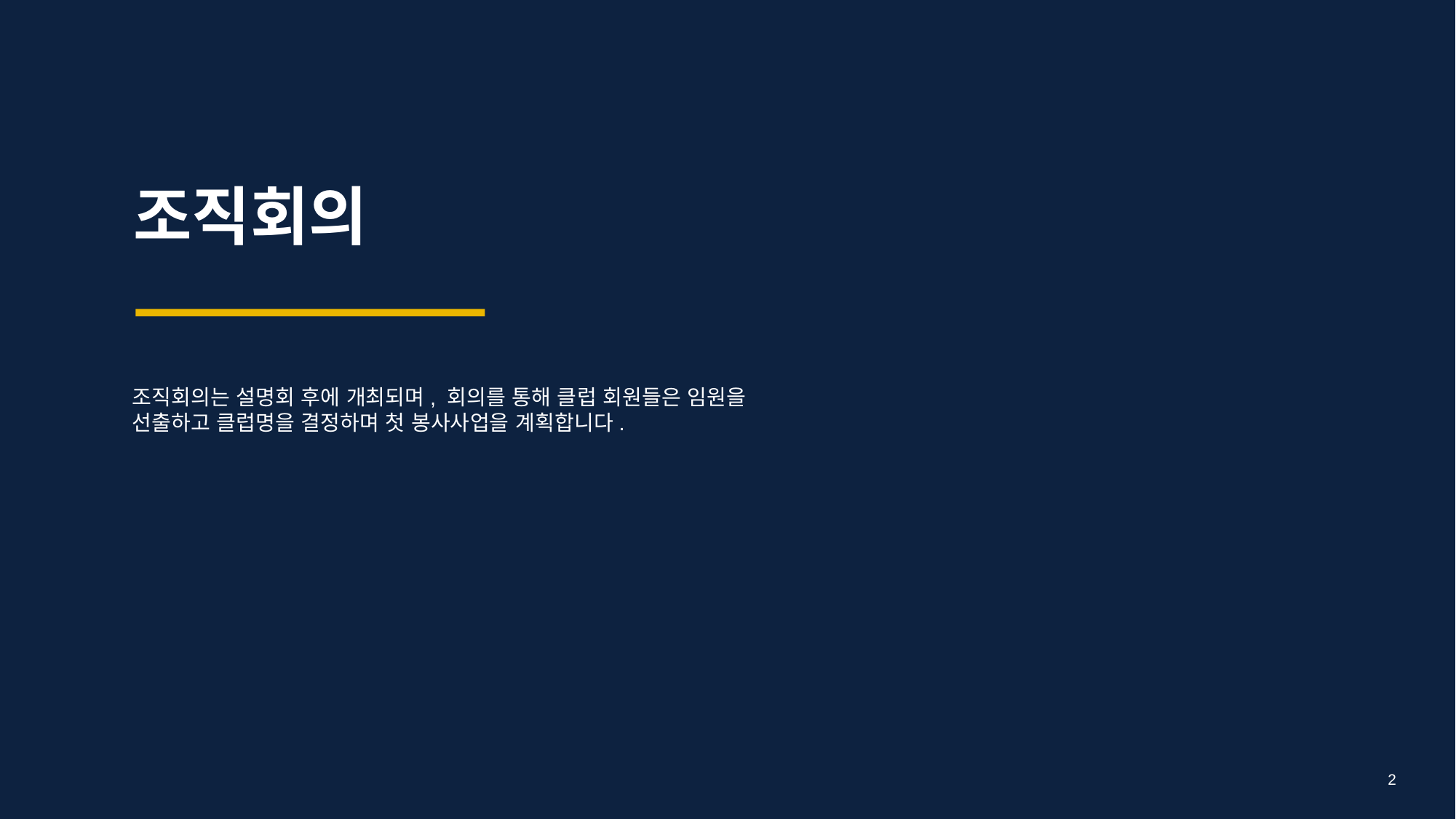

조직회의

조직회의는 설명회 후에 개최되며, 회의를 통해 클럽 회원들은 임원을 선출하고 클럽명을 결정하며 첫 봉사사업을 계획합니다.
2